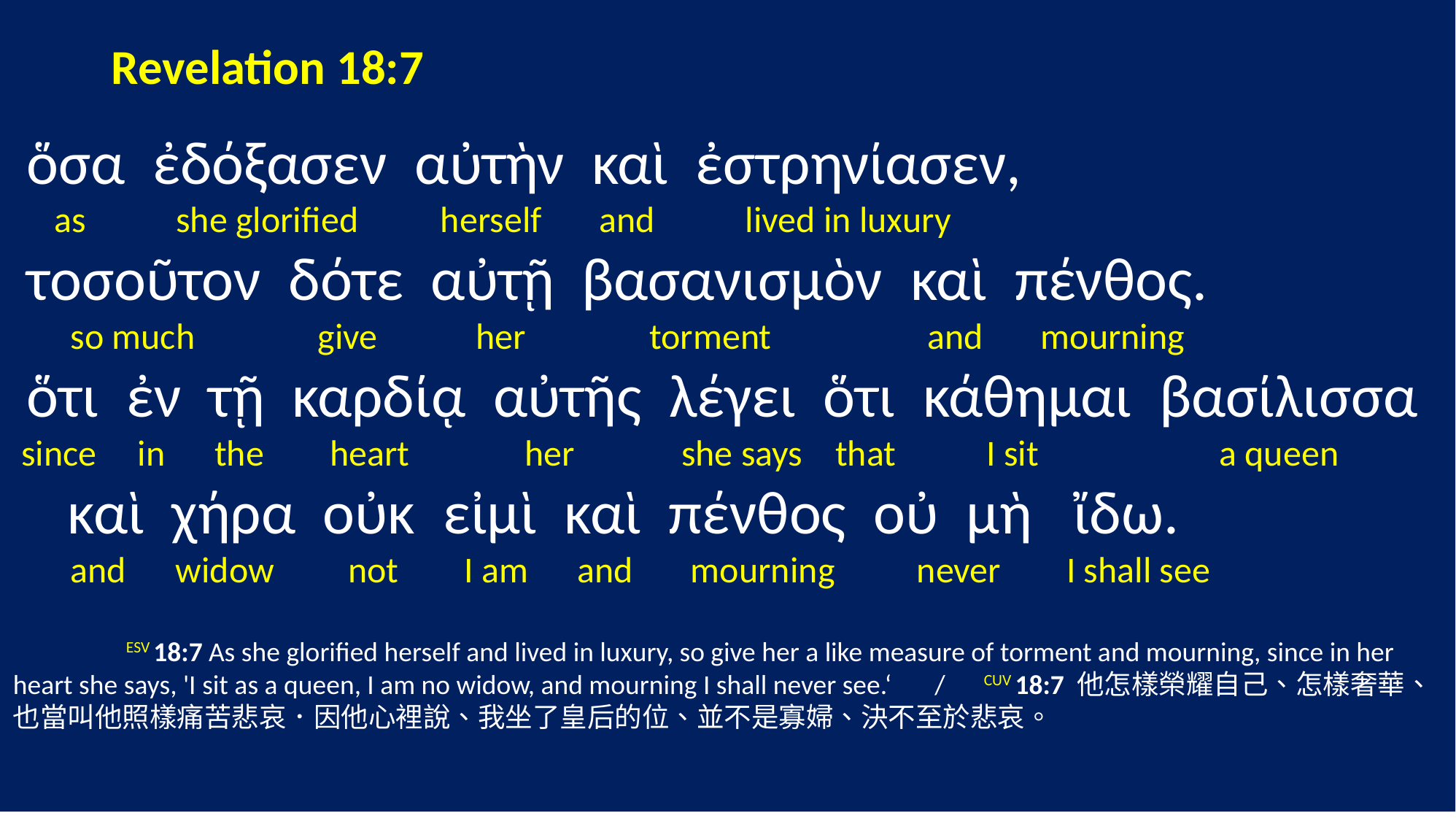

Revelation 18:7

 ὅσα  ἐδόξασεν  αὐτὴν  καὶ  ἐστρηνίασεν,
     as           she glorified          herself       and           lived in luxury
 τοσοῦτον  δότε  αὐτῇ  βασανισμὸν  καὶ  πένθος.
       so much               give            her               torment                   and       mourning
 ὅτι  ἐν  τῇ  καρδίᾳ  αὐτῆς  λέγει  ὅτι  κάθημαι  βασίλισσα
 since     in      the        heart              her             she says    that           I sit                      a queen
    καὶ  χήρα  οὐκ  εἰμὶ  καὶ  πένθος  οὐ  μὴ   ἴδω.
       and      widow         not        I am      and       mourning          never        I shall see

	 ESV 18:7 As she glorified herself and lived in luxury, so give her a like measure of torment and mourning, since in her heart she says, 'I sit as a queen, I am no widow, and mourning I shall never see.‘       /      CUV 18:7 他怎樣榮耀自己、怎樣奢華、也當叫他照樣痛苦悲哀．因他心裡說、我坐了皇后的位、並不是寡婦、決不至於悲哀。